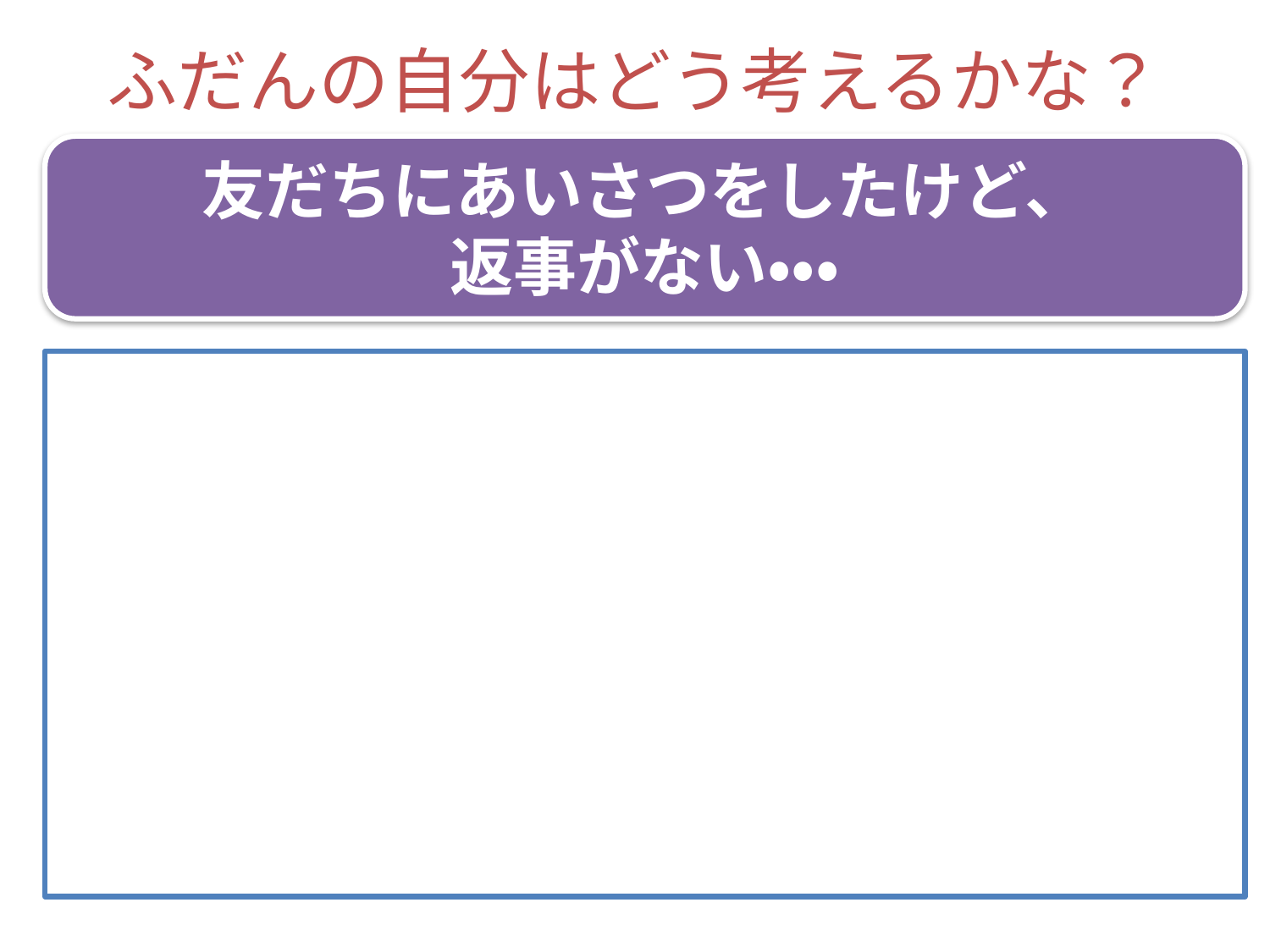

# ふだんの自分はどう考えるかな？
友だちにあいさつをしたけど、
返事がない・・・